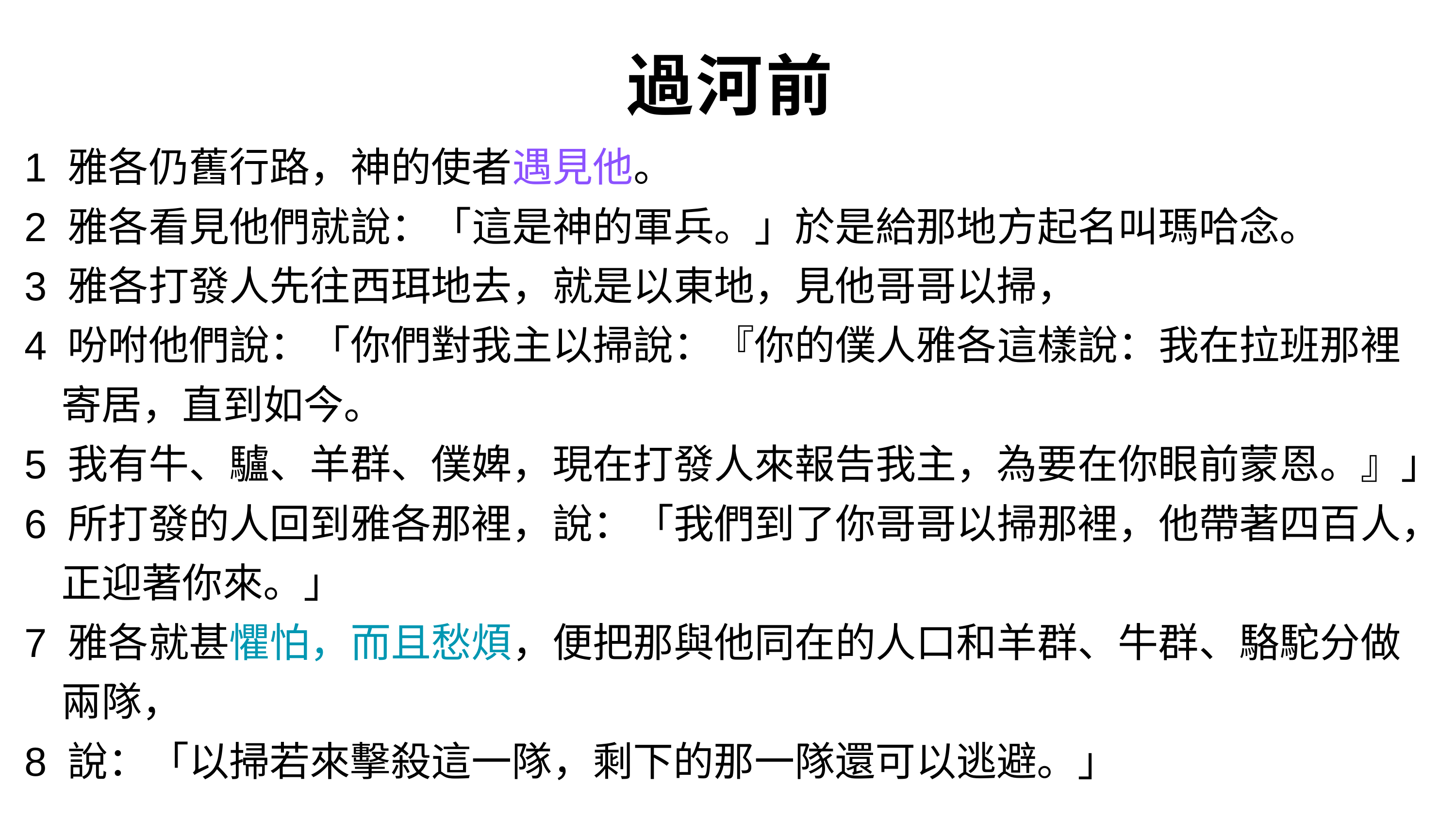

過河前
1 雅各仍舊行路，神的使者遇見他。
2 雅各看見他們就說：「這是神的軍兵。」於是給那地方起名叫瑪哈念。
3 雅各打發人先往西珥地去，就是以東地，見他哥哥以掃，
4 吩咐他們說：「你們對我主以掃說：『你的僕人雅各這樣說：我在拉班那裡
   寄居，直到如今。
5 我有牛、驢、羊群、僕婢，現在打發人來報告我主，為要在你眼前蒙恩。』」
6 所打發的人回到雅各那裡，說：「我們到了你哥哥以掃那裡，他帶著四百人，
   正迎著你來。」
7 雅各就甚懼怕，而且愁煩，便把那與他同在的人口和羊群、牛群、駱駝分做
   兩隊，
8 說：「以掃若來擊殺這一隊，剩下的那一隊還可以逃避。」